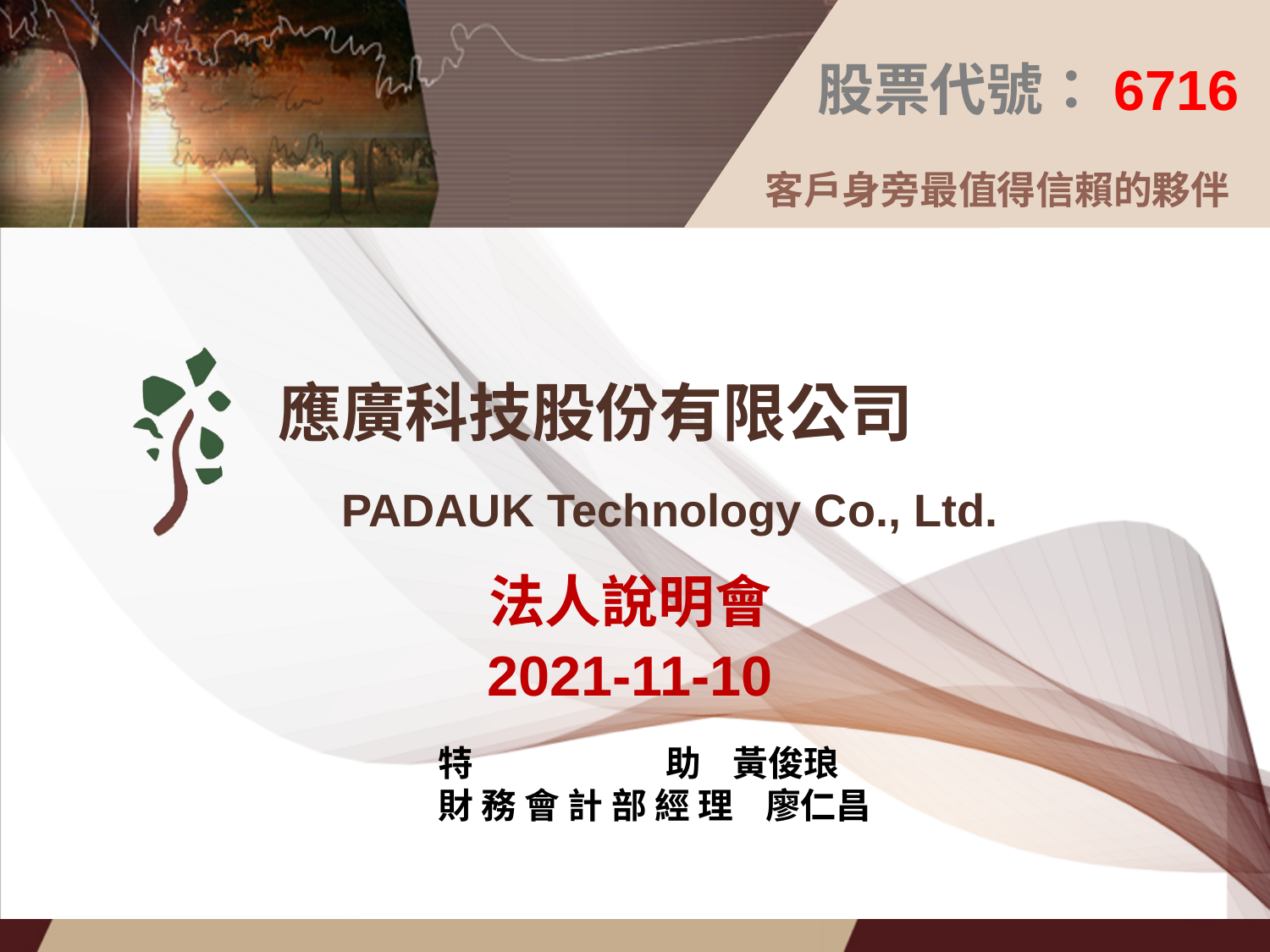

股票代號：6716
客戶身旁最值得信賴的夥伴
法人說明會
2021-11-10
特                        助    黃俊琅
財 務 會 計 部 經 理    廖仁昌